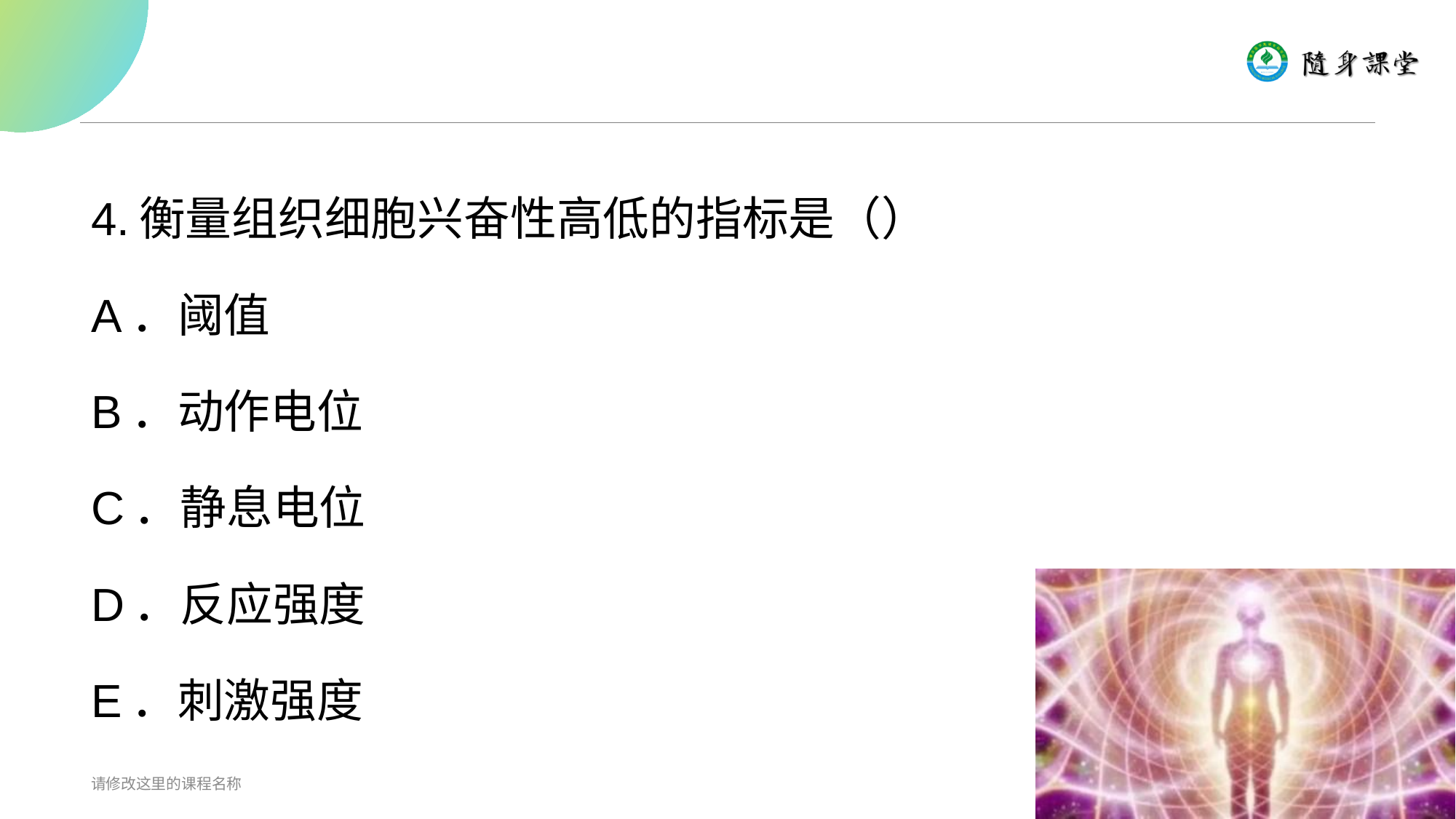

#
4.衡量组织细胞兴奋性高低的指标是（）
A．阈值
B．动作电位
C．静息电位
D．反应强度
E．刺激强度
请修改这里的课程名称
44